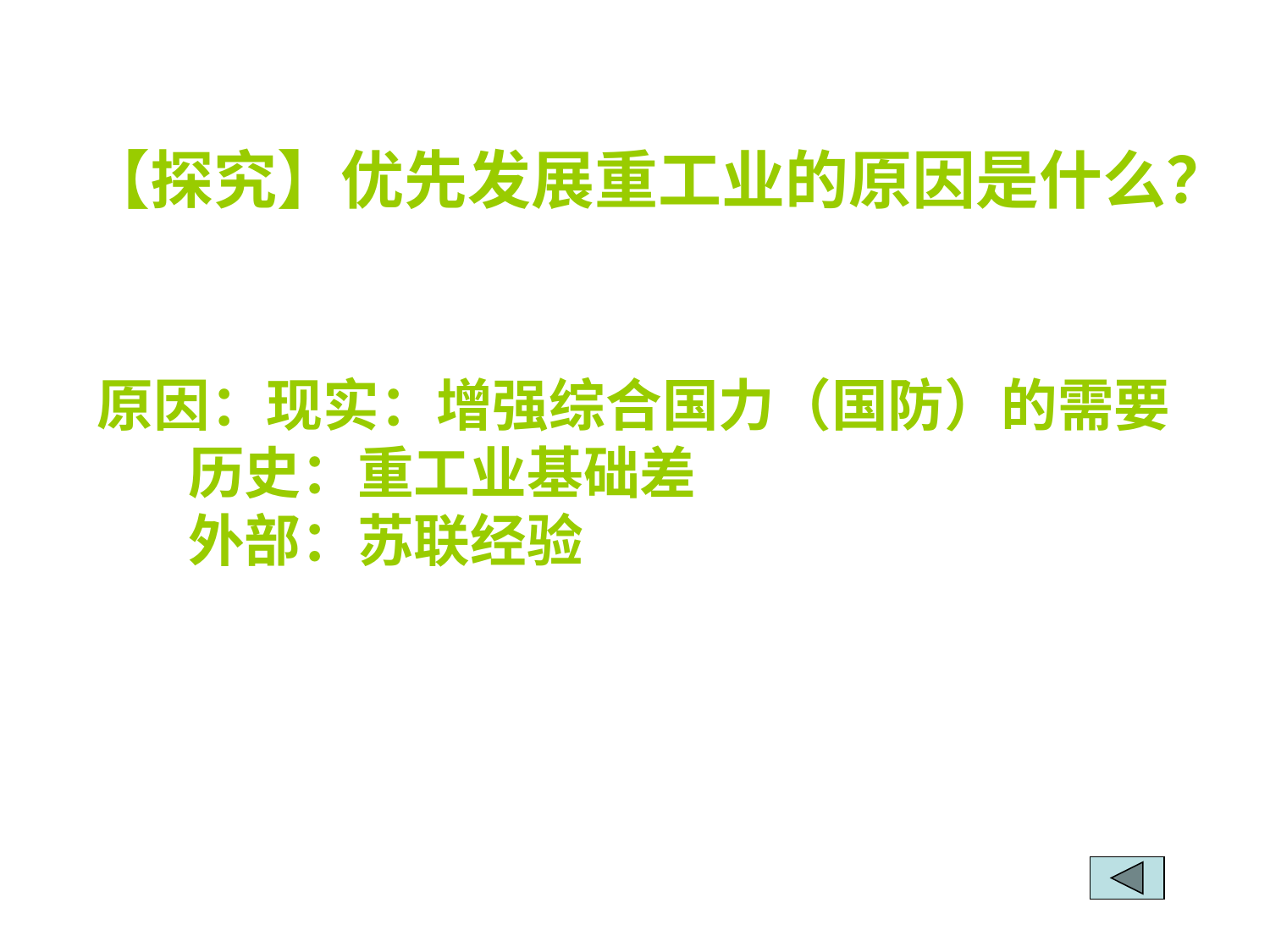

【探究】优先发展重工业的原因是什么？

原因：现实：增强综合国力（国防）的需要
      历史：重工业基础差
      外部：苏联经验